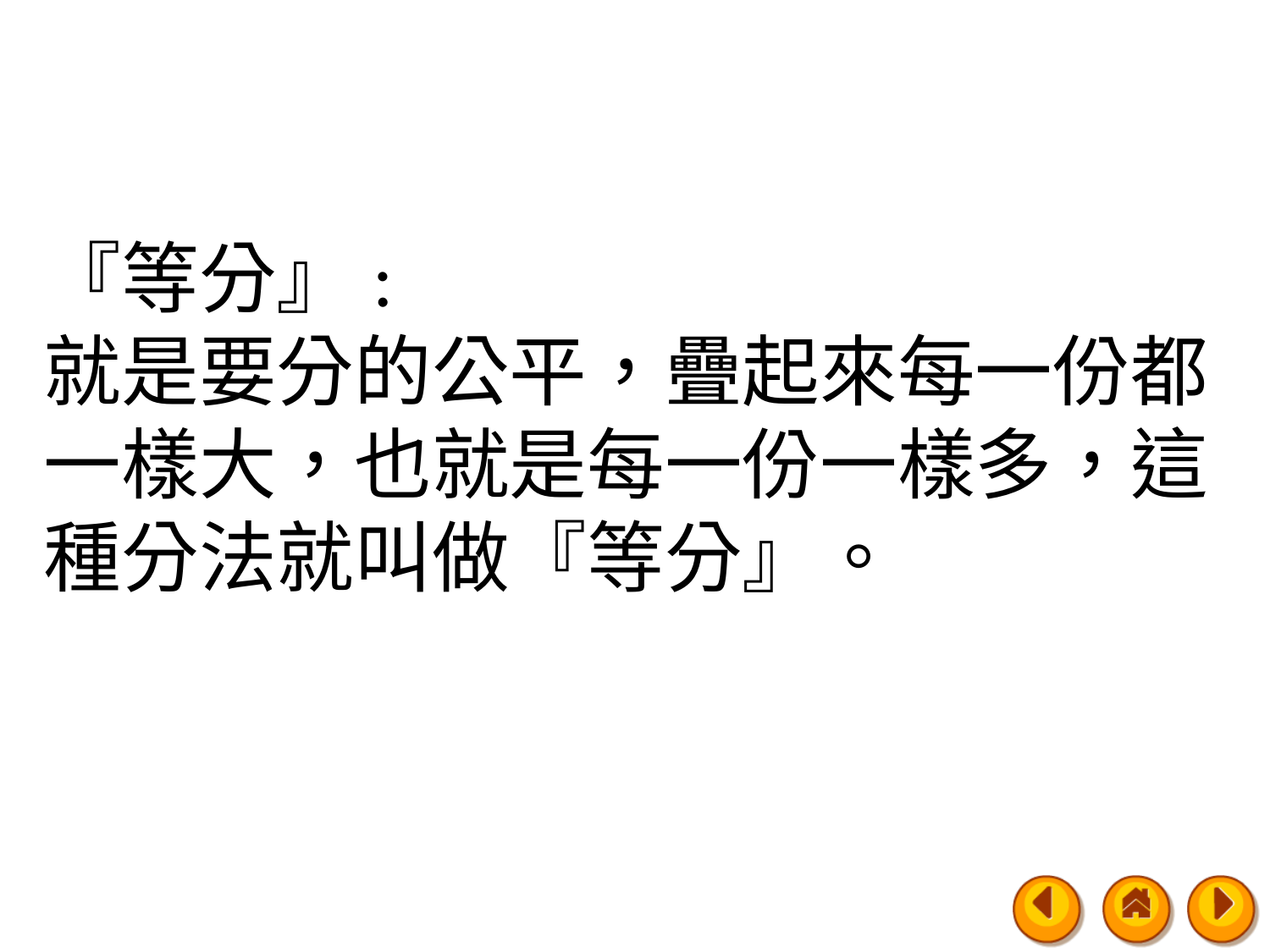

# 『等分』: 就是要分的公平，疊起來每一份都一樣大，也就是每一份一樣多，這種分法就叫做『等分』。